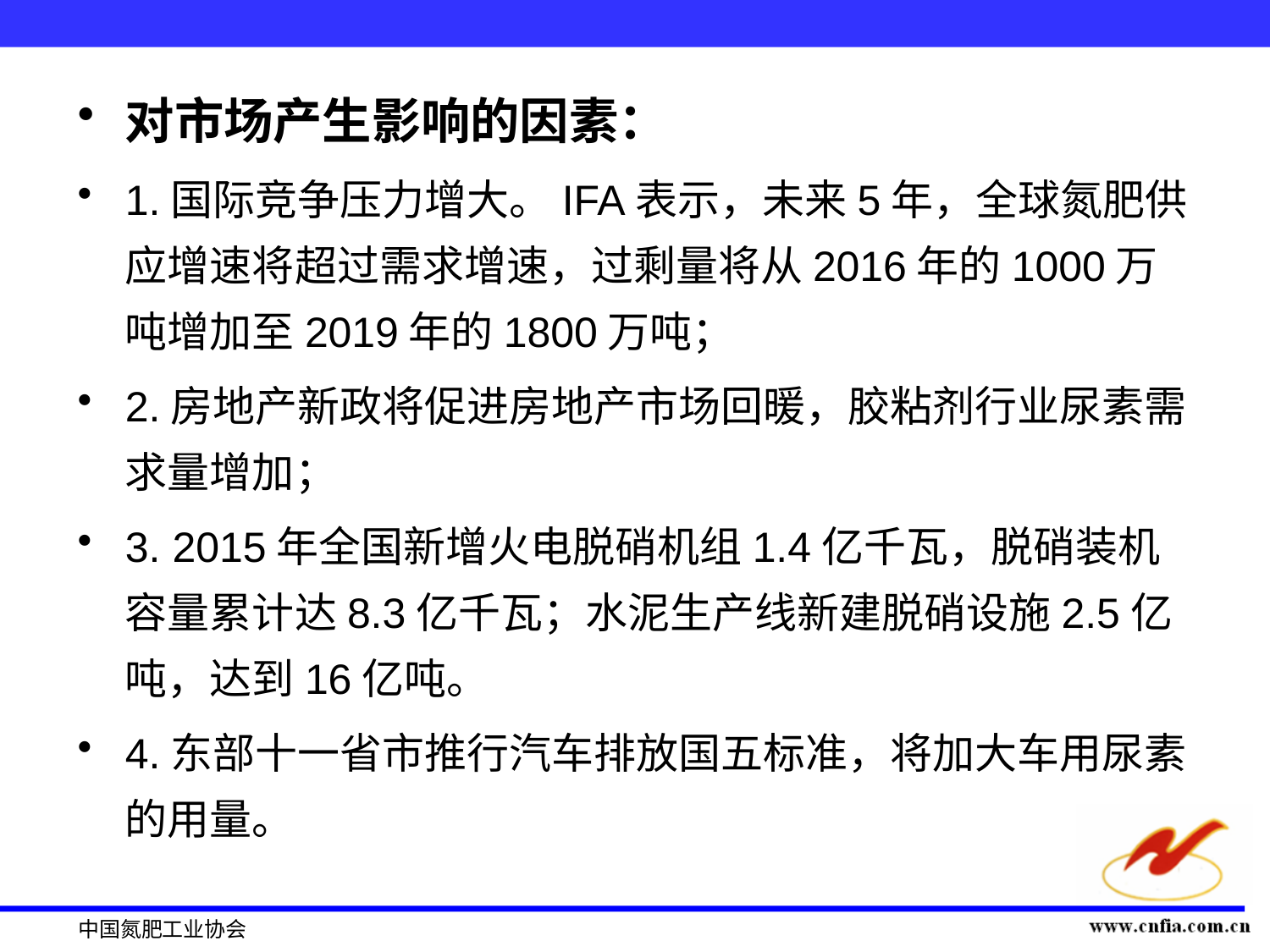

对市场产生影响的因素：
1.国际竞争压力增大。IFA表示，未来5年，全球氮肥供应增速将超过需求增速，过剩量将从2016年的1000万吨增加至2019年的1800万吨；
2.房地产新政将促进房地产市场回暖，胶粘剂行业尿素需求量增加；
3. 2015年全国新增火电脱硝机组1.4亿千瓦，脱硝装机容量累计达8.3亿千瓦；水泥生产线新建脱硝设施2.5亿吨，达到16亿吨。
4.东部十一省市推行汽车排放国五标准，将加大车用尿素的用量。